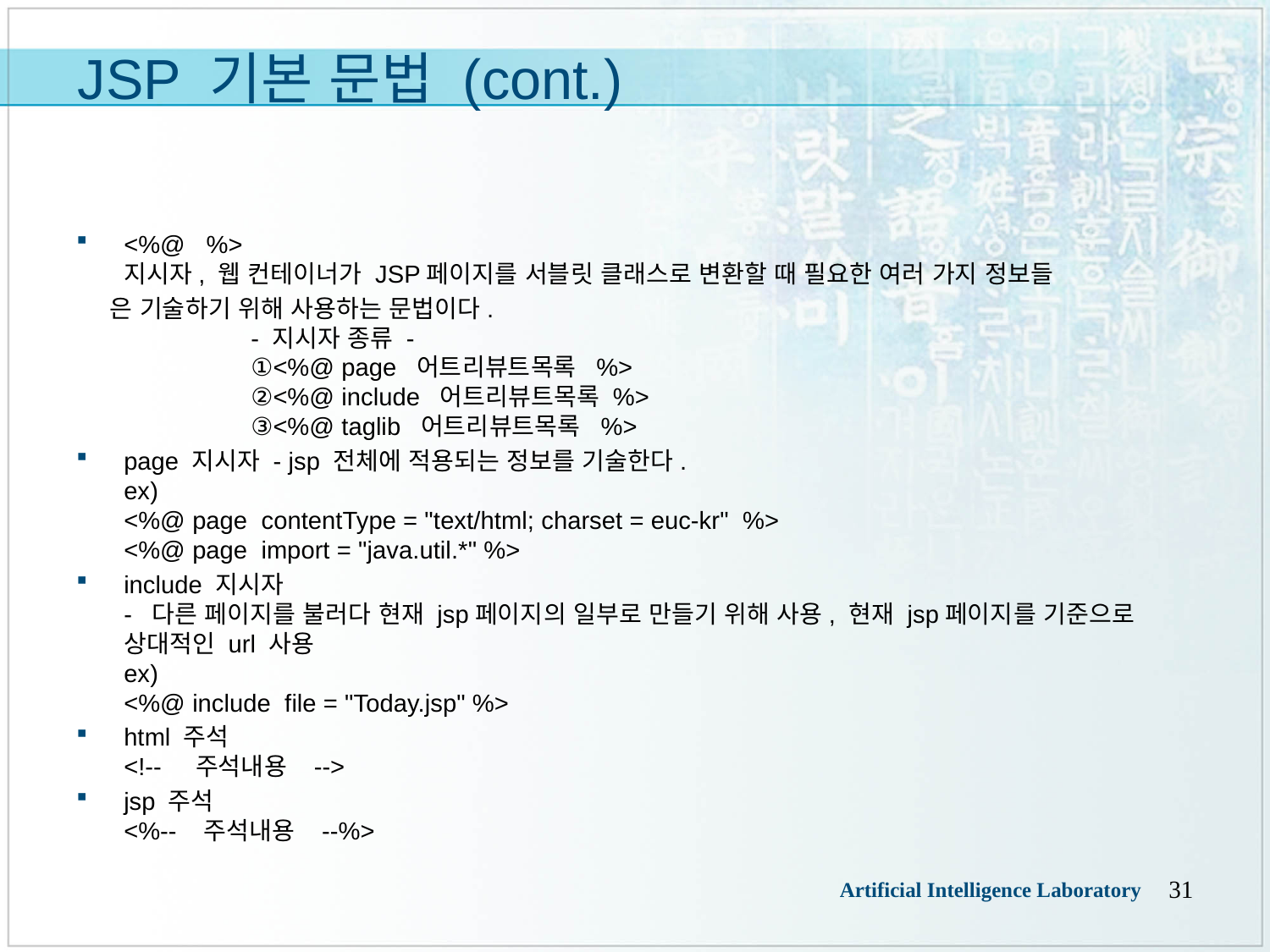

# JSP 기본 문법 (cont.)
<%@   %>
지시자, 웹 컨테이너가 JSP페이지를 서블릿 클래스로 변환할 때 필요한 여러 가지 정보들
    은 기술하기 위해 사용하는 문법이다.
	- 지시자 종류 -
	①<%@ page  어트리뷰트목록  %>
	②<%@ include  어트리뷰트목록 %>
	③<%@ taglib  어트리뷰트목록  %>
page 지시자 - jsp 전체에 적용되는 정보를 기술한다.
ex)
<%@ page  contentType = "text/html; charset = euc-kr"  %>
<%@ page  import = "java.util.*" %>
include 지시자
-  다른 페이지를 불러다 현재 jsp페이지의 일부로 만들기 위해 사용, 현재 jsp페이지를 기준으로 상대적인 url 사용
ex)
<%@ include  file = "Today.jsp" %>
html 주석
<!--    주석내용   -->
jsp 주석
<%--   주석내용   --%>
31